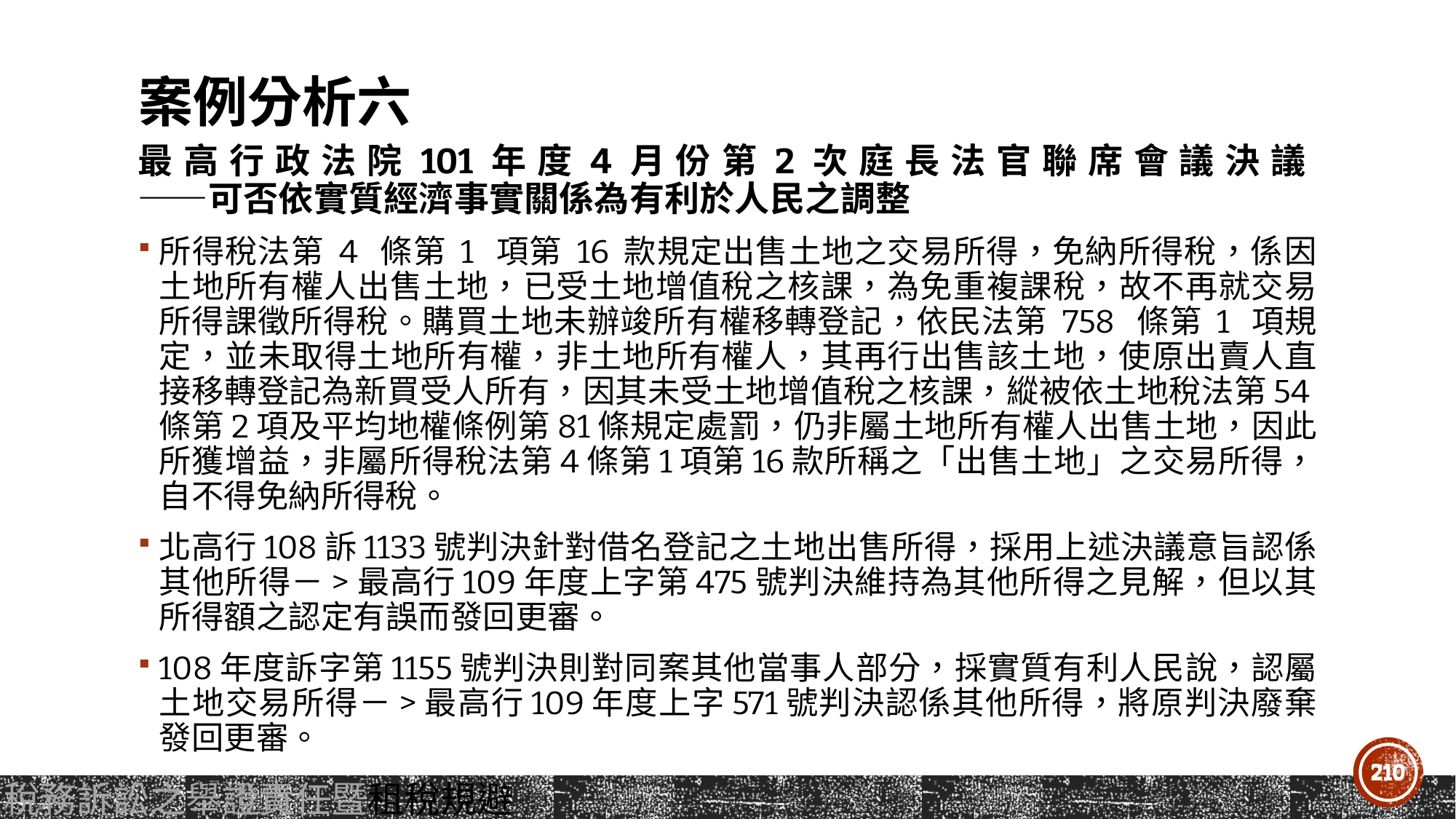

# 案例分析六
最高行政法院101年度4月份第2次庭長法官聯席會議決議
——可否依實質經濟事實關係為有利於人民之調整
所得稅法第 4  條第 1  項第 16 款規定出售土地之交易所得，免納所得稅，係因土地所有權人出售土地，已受土地增值稅之核課，為免重複課稅，故不再就交易所得課徵所得稅。購買土地未辦竣所有權移轉登記，依民法第 758  條第 1  項規定，並未取得土地所有權，非土地所有權人，其再行出售該土地，使原出賣人直接移轉登記為新買受人所有，因其未受土地增值稅之核課，縱被依土地稅法第54條第2項及平均地權條例第81條規定處罰，仍非屬土地所有權人出售土地，因此所獲增益，非屬所得稅法第4條第1項第16款所稱之「出售土地」之交易所得，自不得免納所得稅。
北高行108訴1133號判決針對借名登記之土地出售所得，採用上述決議意旨認係其他所得－>最高行109年度上字第475號判決維持為其他所得之見解，但以其所得額之認定有誤而發回更審。
108年度訴字第1155號判決則對同案其他當事人部分，採實質有利人民說，認屬土地交易所得－>最高行109年度上字571號判決認係其他所得，將原判決廢棄發回更審。
210